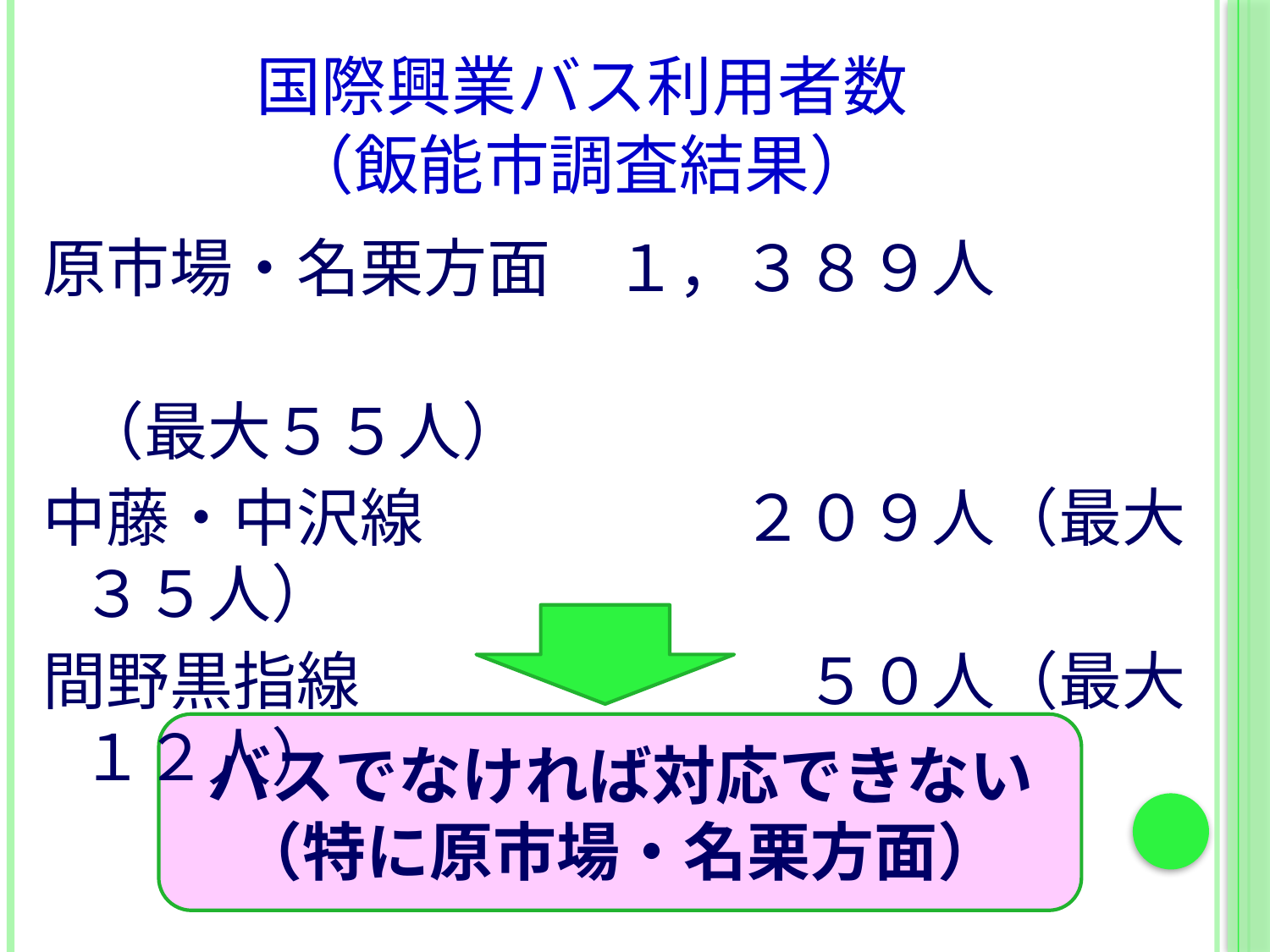

# 国際興業バス利用者数 （飯能市調査結果）
原市場・名栗方面　１，３８９人
　　　　　　　　　　　　　　　　　　（最大５５人）
中藤・中沢線　　　　　２０９人（最大３５人）
間野黒指線　　　　　　　５０人（最大１２人）

バスでなければ対応できない
（特に原市場・名栗方面）